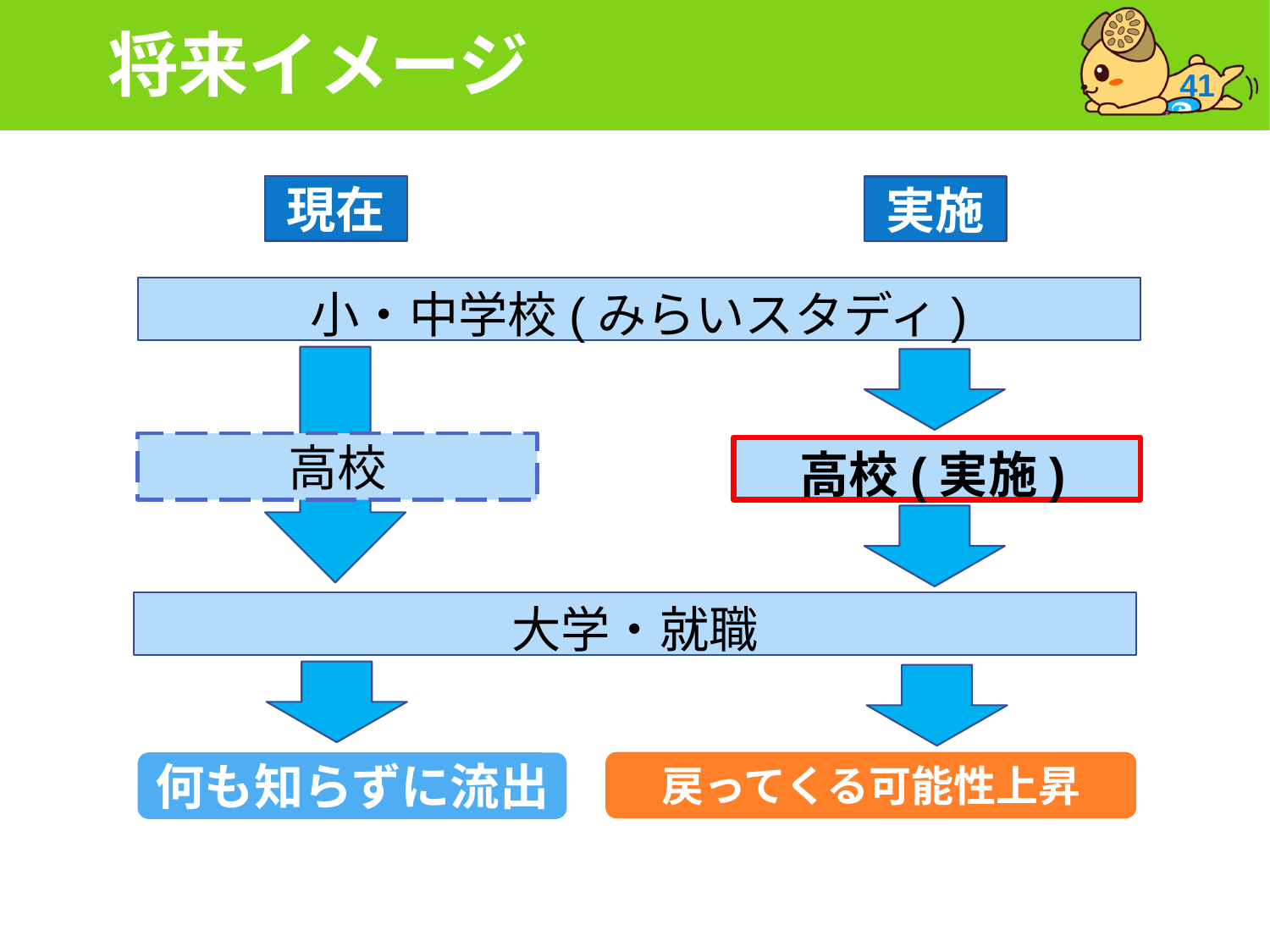

# 将来イメージ
41
現在
実施
小・中学校(みらいスタディ)

高校
高校(実施)

大学・就職

戻ってくる可能性上昇
何も知らずに流出